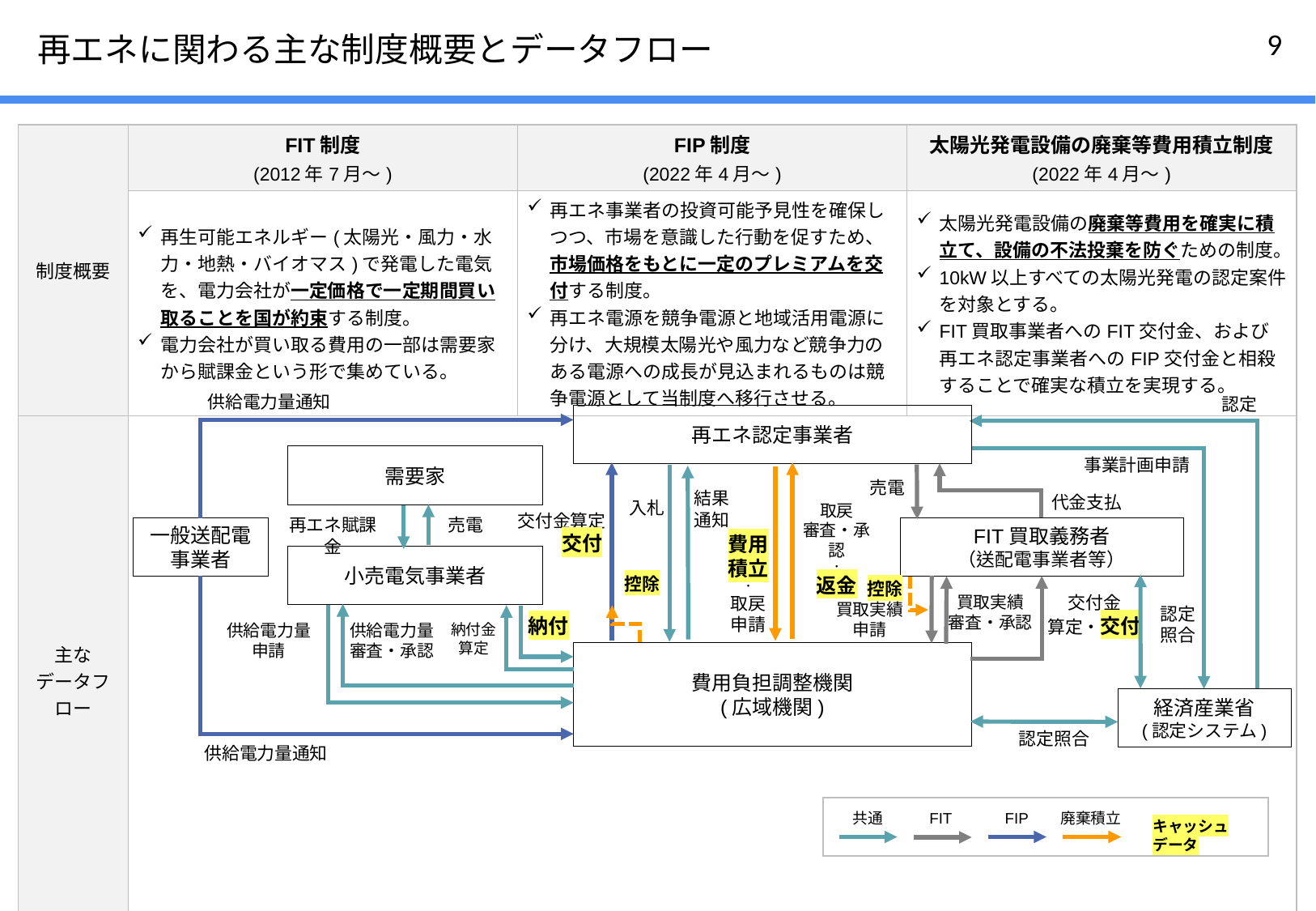

# 再エネに関わる主な制度概要とデータフロー
| 制度概要 | FIT制度 (2012年7月～) | FIP制度 (2022年4月～) | 太陽光発電設備の廃棄等費用積立制度 (2022年4月～) |
| --- | --- | --- | --- |
|  | 再生可能エネルギー(太陽光・風力・水力・地熱・バイオマス)で発電した電気を、電力会社が一定価格で一定期間買い取ることを国が約束する制度。 電力会社が買い取る費用の一部は需要家から賦課金という形で集めている。 | 再エネ事業者の投資可能予見性を確保しつつ、市場を意識した行動を促すため、市場価格をもとに一定のプレミアムを交付する制度。 再エネ電源を競争電源と地域活用電源に分け、大規模太陽光や風力など競争力のある電源への成長が見込まれるものは競争電源として当制度へ移行させる。 | 太陽光発電設備の廃棄等費用を確実に積立て、設備の不法投棄を防ぐための制度。 10kW以上すべての太陽光発電の認定案件を対象とする。 FIT買取事業者へのFIT交付金、および再エネ認定事業者へのFIP交付金と相殺することで確実な積立を実現する。 |
| 主な データフロー |  |  |  |
供給電力量通知
認定

再エネ認定事業者

需要家

事業計画申請
売電
結果
通知
代金支払
入札
取戻
審査・承認
・
返金
交付金算定
　　交付
再エネ賦課金
売電

一般送配電
事業者

FIT買取義務者
（送配電事業者等）

費用
積立
・
取戻
申請

小売電気事業者

控除
控除
買取実績
審査・承認
交付金
算定・交付
買取実績
申請
認定
照合
納付
供給電力量
申請
供給電力量
審査・承認
納付金
算定

費用負担調整機関
(広域機関)

経済産業省
(認定システム)

認定照合
供給電力量通知

共通
FIP
廃棄積立
FIT
キャッシュデータ